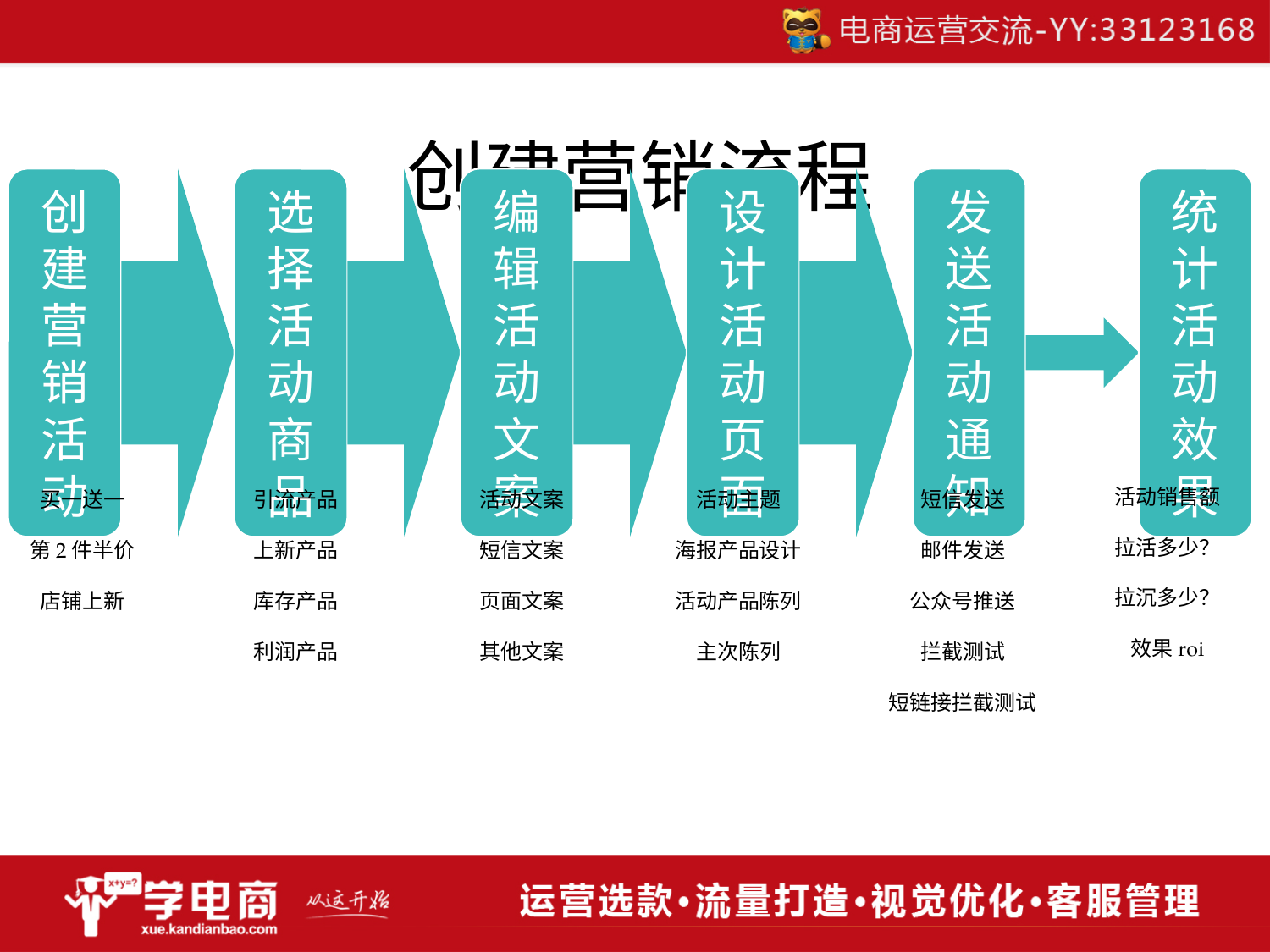

# 创建营销流程

活动销售额

拉活多少？

拉沉多少？

效果roi
活动主题

海报产品设计

活动产品陈列

主次陈列

短信发送

邮件发送

公众号推送

拦截测试

短链接拦截测试
活动文案

短信文案

页面文案

其他文案
买一送一

第2件半价

店铺上新

引流产品

上新产品

库存产品

利润产品